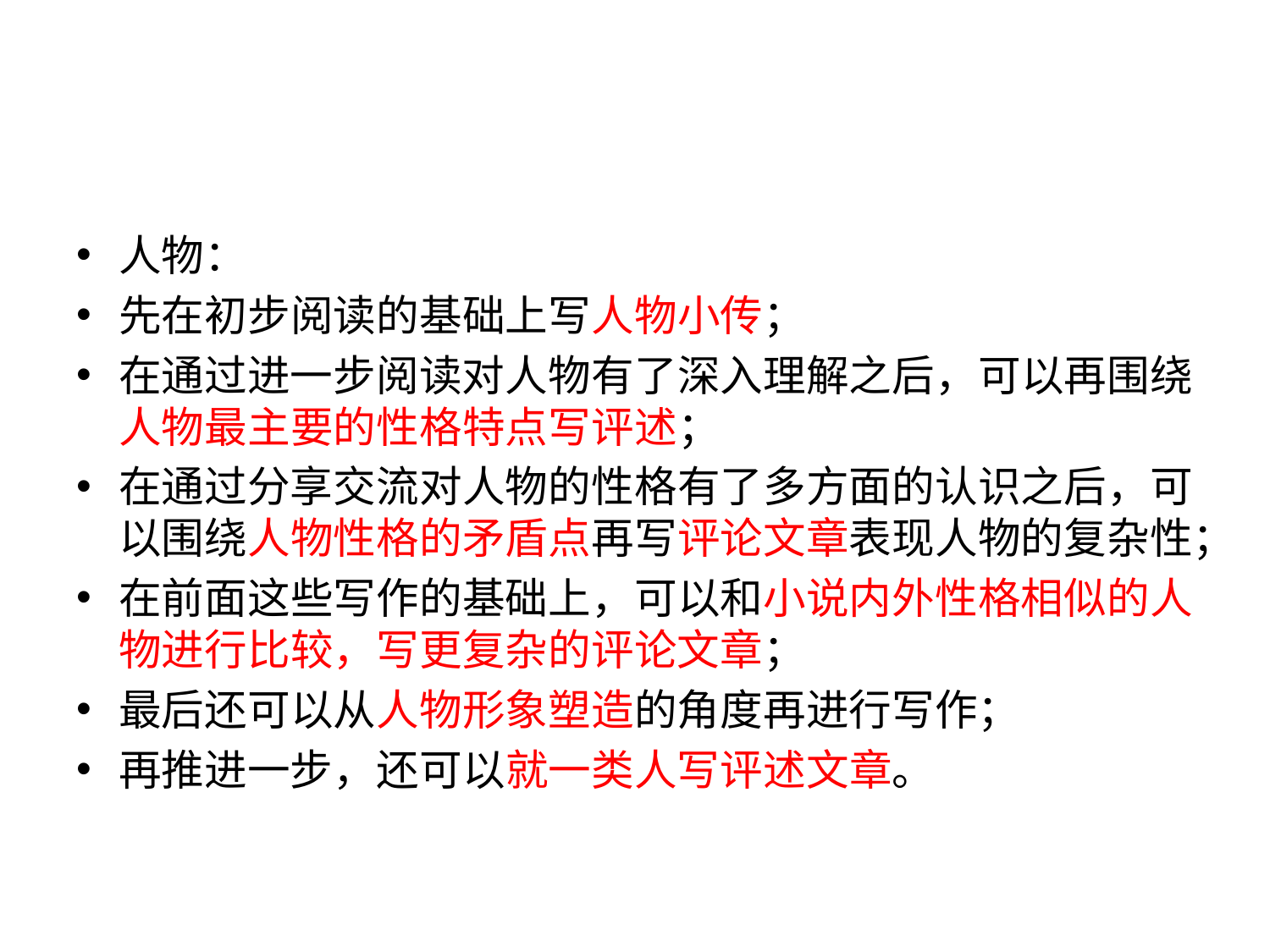

#
人物：
先在初步阅读的基础上写人物小传；
在通过进一步阅读对人物有了深入理解之后，可以再围绕人物最主要的性格特点写评述；
在通过分享交流对人物的性格有了多方面的认识之后，可以围绕人物性格的矛盾点再写评论文章表现人物的复杂性；
在前面这些写作的基础上，可以和小说内外性格相似的人物进行比较，写更复杂的评论文章；
最后还可以从人物形象塑造的角度再进行写作；
再推进一步，还可以就一类人写评述文章。